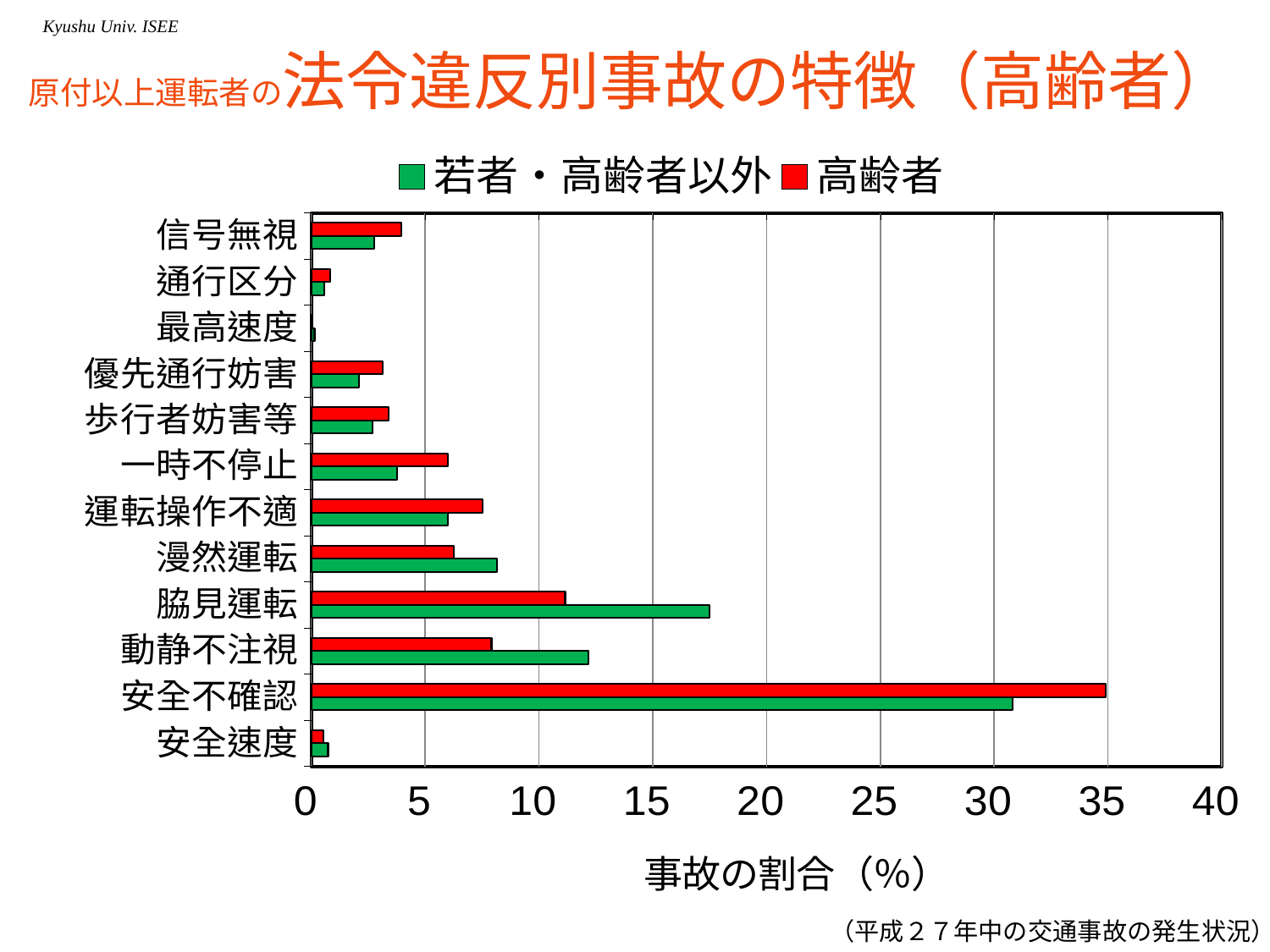

# 原付以上運転者の法令違反別事故の特徴（高齢者）

### Chart

| Category | 高齢者 | 若者・高齢者以外 |
|---|---|---|
| 信号無視 | 3.940289007568298 | 2.750044571224817 |
| 通行区分 | 0.831418881960398 | 0.555654602721816 |
| 最高速度 | 0.0437588885242315 | 0.136387947940809 |
| 優先通行妨害 | 3.132738610257482 | 2.086230462946455 |
| 歩行者妨害等 | 3.39131386062794 | 2.688239139478218 |
| 一時不停止 | 5.992978687432248 | 3.74903429012896 |
| 運転操作不適 | 7.507632942486897 | 5.99720686991145 |
| 漫然運転 | 6.262493659933765 | 8.16901408450704 |
| 脇見運転 | 11.1455878111605 | 17.48677720330419 |
| 動静不注視 | 7.910413620948574 | 12.18844713852737 |
| 安全不確認 | 34.88975743652474 | 30.81832768764486 |
| 安全速度 | 0.52212310170958 | 0.731562370000594 |
（平成２７年中の交通事故の発生状況）